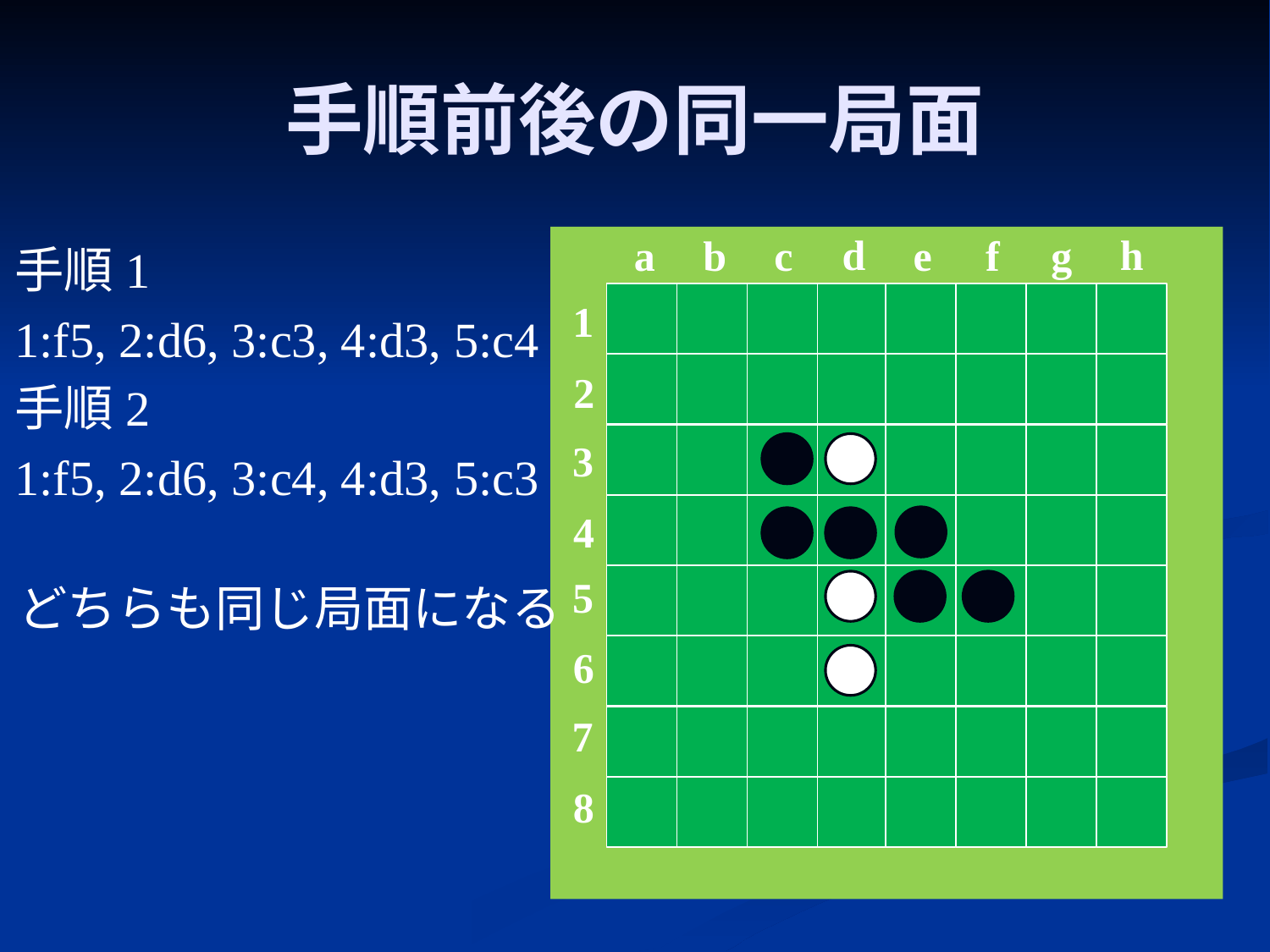

# 手順前後の同一局面
d
h
b
f
c
g
a
e

1
2
3
4
●
●
5
6

7
8
手順1
1:f5, 2:d6, 3:c3, 4:d3, 5:c4
手順2
1:f5, 2:d6, 3:c4, 4:d3, 5:c3
●

●
どちらも同じ局面になる

●
●